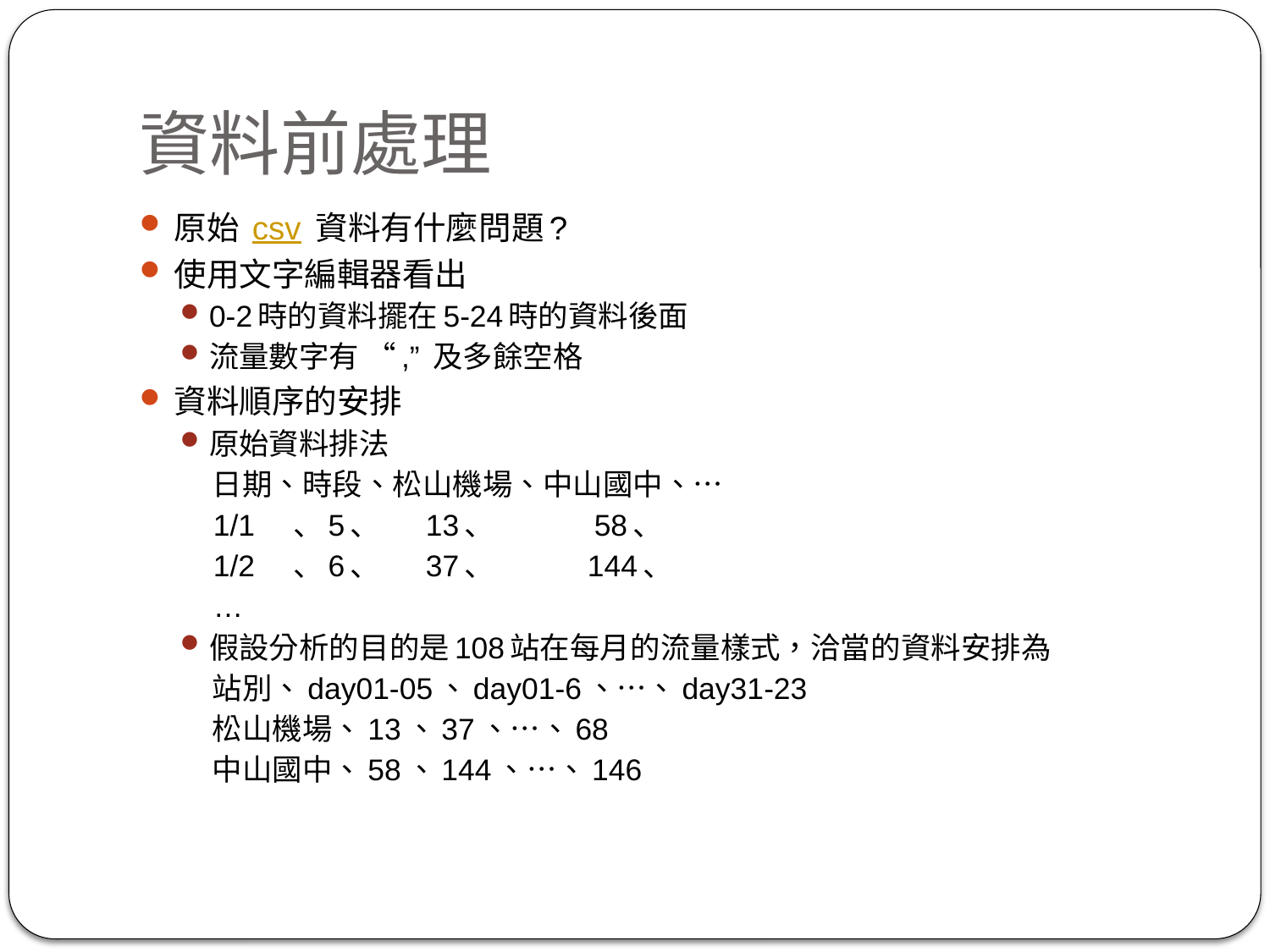

# 資料前處理
原始 csv 資料有什麼問題?
使用文字編輯器看出
0-2時的資料擺在5-24時的資料後面
流量數字有 “,” 及多餘空格
資料順序的安排
原始資料排法
    日期、時段、松山機場、中山國中、…
    1/1    、5、      13、              58、
    1/2    、6、      37、             144、
    …
假設分析的目的是108站在每月的流量樣式，洽當的資料安排為
    站別、day01-05、day01-6、…、day31-23
    松山機場、13、37、…、68
    中山國中、58、144、…、146